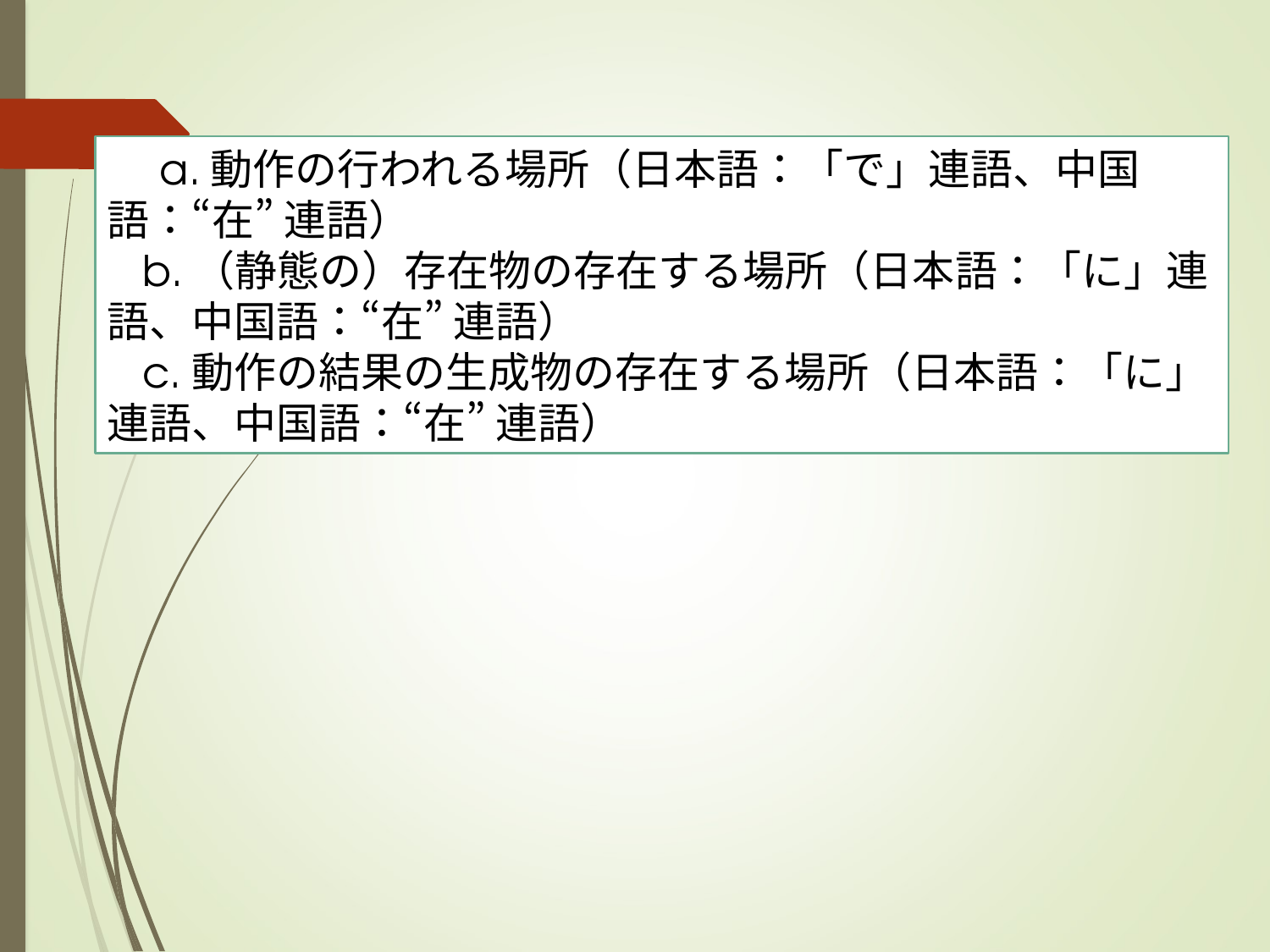

a.動作の行われる場所（日本語：「で」連語、中国語：“在” 連語）
   b.（静態の）存在物の存在する場所（日本語：「に」連語、中国語：“在” 連語）
   c.動作の結果の生成物の存在する場所（日本語：「に」連語、中国語：“在” 連語）